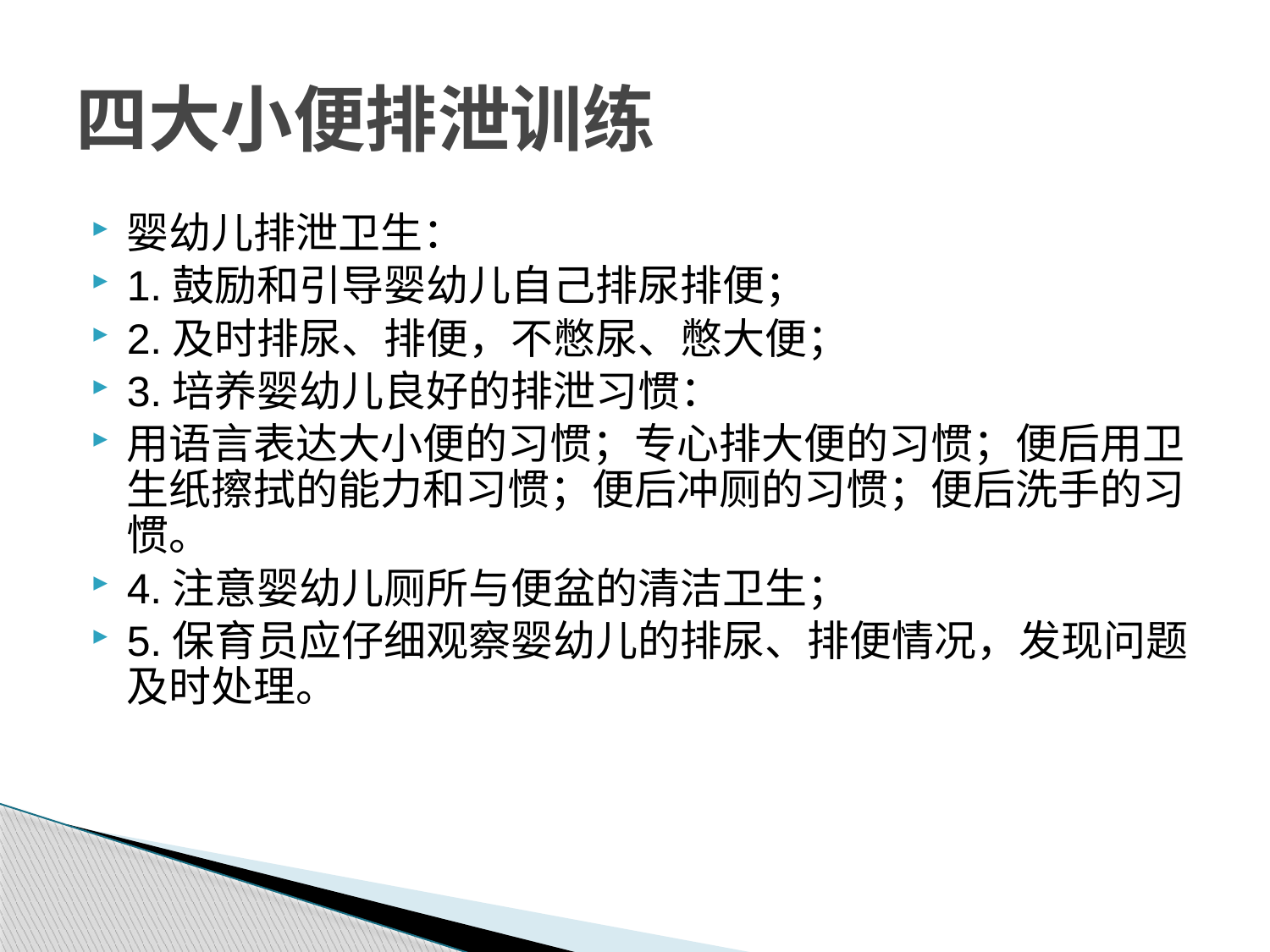

# 四大小便排泄训练
婴幼儿排泄卫生：
1.鼓励和引导婴幼儿自己排尿排便；
2.及时排尿、排便，不憋尿、憋大便；
3.培养婴幼儿良好的排泄习惯：
用语言表达大小便的习惯；专心排大便的习惯；便后用卫生纸擦拭的能力和习惯；便后冲厕的习惯；便后洗手的习惯。
4.注意婴幼儿厕所与便盆的清洁卫生；
5.保育员应仔细观察婴幼儿的排尿、排便情况，发现问题及时处理。